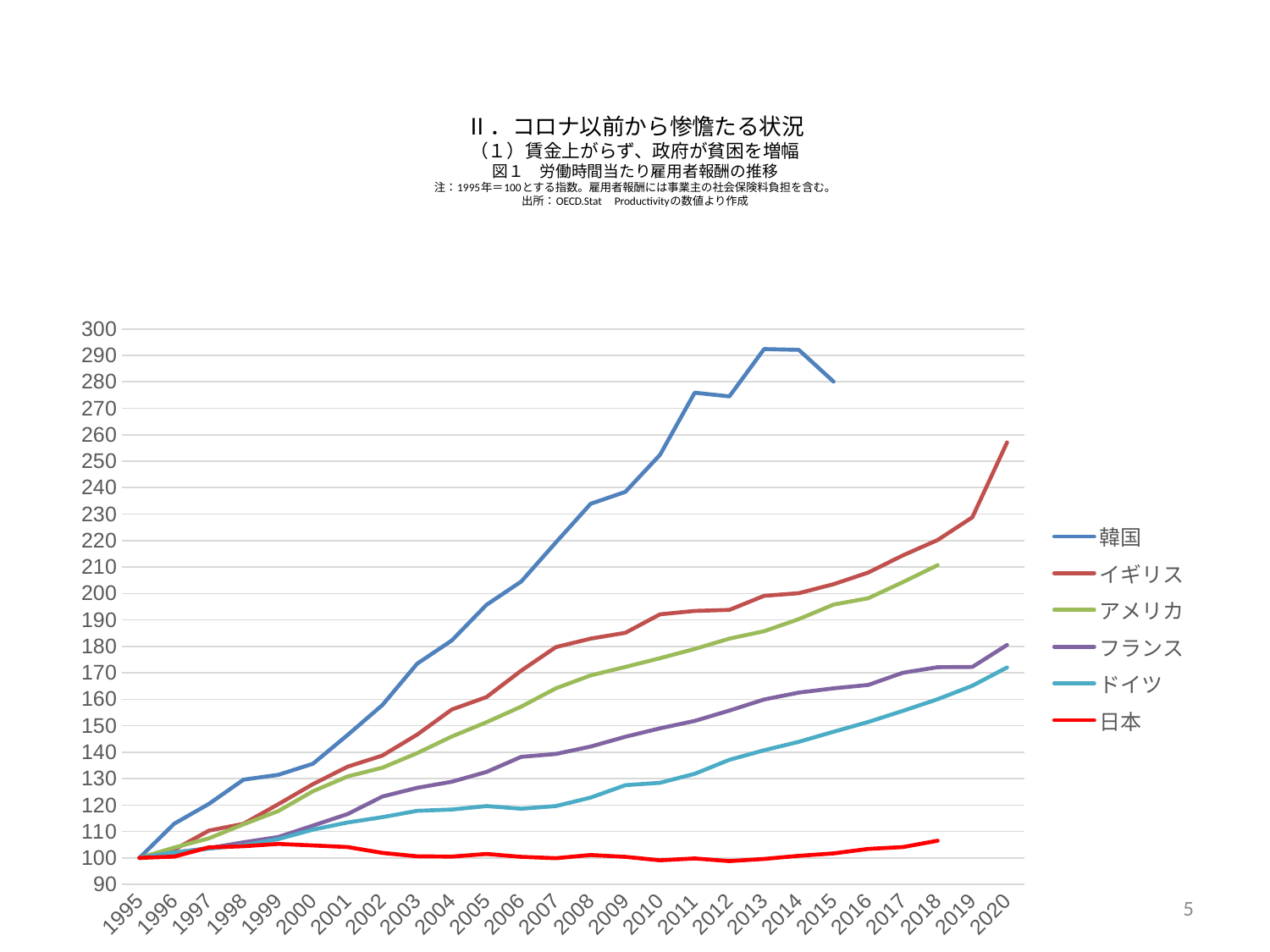

# Ⅱ．コロナ以前から惨憺たる状況 （１）賃金上がらず、政府が貧困を増幅 図１　労働時間当たり雇用者報酬の推移 注：1995年＝100とする指数。雇用者報酬には事業主の社会保険料負担を含む。 出所：OECD.Stat　Productivityの数値より作成

### Chart

| Category | 韓国 | イギリス | アメリカ | フランス | ドイツ | 日本 |
|---|---|---|---|---|---|---|
| 1995 | 100.0 | 100.0 | 100.0 | 100.0 | 100.0 | 100.0 |
| 1996 | 112.9 | 103.1 | 103.9 | 102.0 | 102.1 | 100.5 |
| 1997 | 120.4 | 110.3 | 107.4 | 103.7 | 103.5 | 104.0 |
| 1998 | 129.6 | 112.9 | 112.7 | 105.9 | 104.8 | 104.4 |
| 1999 | 131.4 | 120.3 | 117.7 | 107.9 | 107.1 | 105.3 |
| 2000 | 135.6 | 127.9 | 125.2 | 112.2 | 110.7 | 104.7 |
| 2001 | 146.5 | 134.5 | 130.8 | 116.6 | 113.4 | 104.1 |
| 2002 | 157.8 | 138.7 | 134.1 | 123.2 | 115.4 | 101.9 |
| 2003 | 173.4 | 146.6 | 139.6 | 126.5 | 117.8 | 100.6 |
| 2004 | 182.2 | 156.1 | 145.9 | 128.8 | 118.3 | 100.5 |
| 2005 | 195.7 | 160.8 | 151.3 | 132.5 | 119.6 | 101.5 |
| 2006 | 204.5 | 170.8 | 157.2 | 138.2 | 118.6 | 100.4 |
| 2007 | 219.3 | 179.7 | 164.1 | 139.3 | 119.6 | 99.9 |
| 2008 | 233.9 | 182.9 | 169.0 | 142.1 | 122.8 | 101.1 |
| 2009 | 238.4 | 185.1 | 172.2 | 145.8 | 127.5 | 100.4 |
| 2010 | 252.4 | 192.1 | 175.5 | 149.0 | 128.4 | 99.1 |
| 2011 | 275.9 | 193.4 | 179.0 | 151.8 | 131.8 | 99.8 |
| 2012 | 274.5 | 193.8 | 182.9 | 155.7 | 137.1 | 98.8 |
| 2013 | 292.4 | 199.1 | 185.7 | 159.9 | 140.7 | 99.6 |
| 2014 | 292.1 | 200.1 | 190.3 | 162.5 | 143.9 | 100.8 |
| 2015 | 280.1 | 203.5 | 195.8 | 164.1 | 147.7 | 101.7 |
| 2016 | None | 207.9 | 198.2 | 165.4 | 151.4 | 103.4 |
| 2017 | None | 214.4 | 204.3 | 170.0 | 155.6 | 104.1 |
| 2018 | None | 220.2 | 210.7 | 172.1 | 160.0 | 106.5 |
| 2019 | None | 228.8 | None | 172.2 | 165.1 | None |
| 2020 | None | 257.1 | None | 180.5 | 172.0 | None |
5